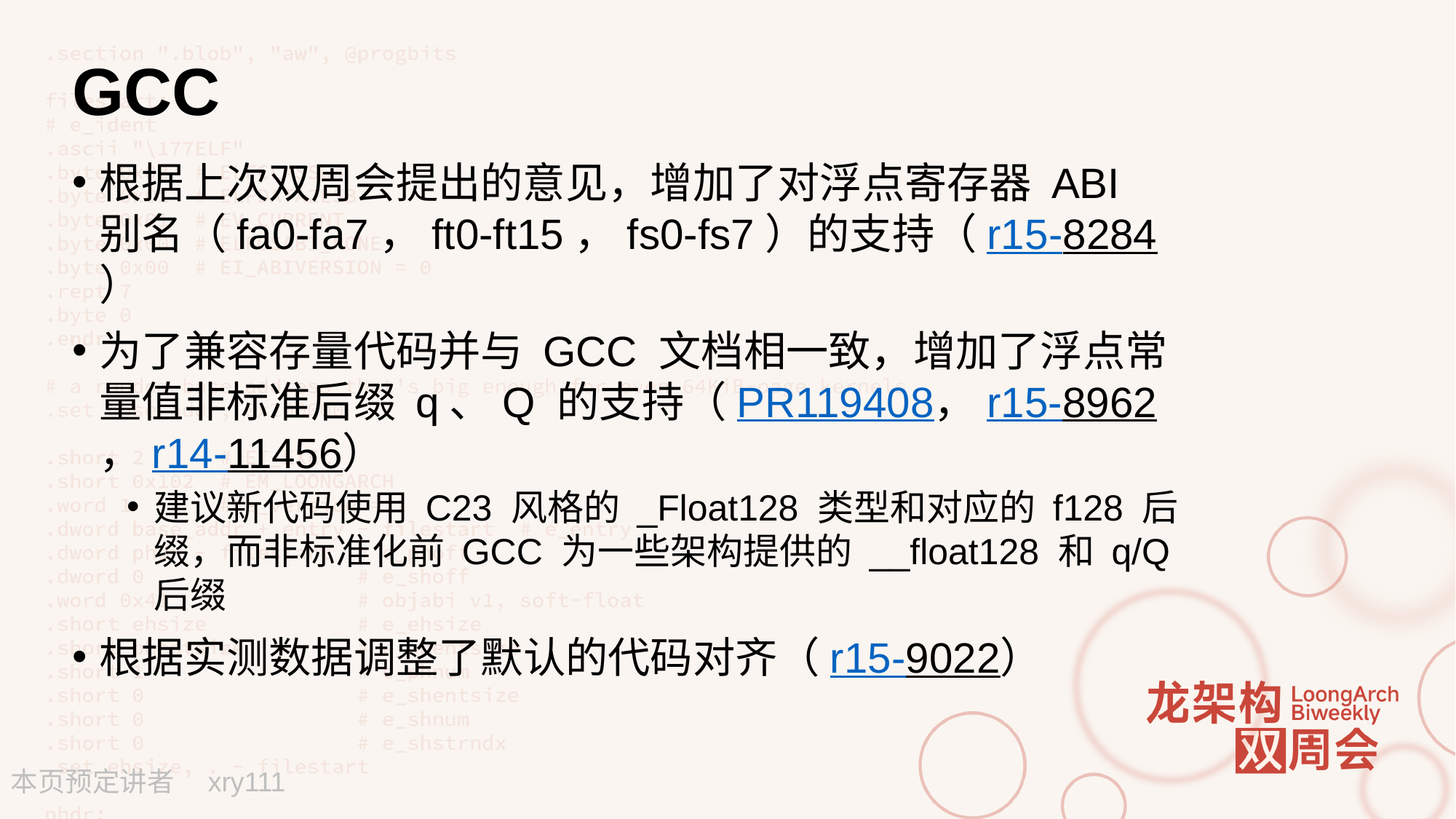

# GCC
根据上次双周会提出的意见，增加了对浮点寄存器 ABI 别名（fa0-fa7，ft0-ft15，fs0-fs7）的支持（r15-8284）
为了兼容存量代码并与 GCC 文档相一致，增加了浮点常量值非标准后缀 q、Q 的支持（PR119408，r15-8962，r14-11456）
建议新代码使用 C23 风格的 _Float128 类型和对应的 f128 后缀，而非标准化前 GCC 为一些架构提供的 __float128 和 q/Q 后缀
根据实测数据调整了默认的代码对齐（r15-9022）
xry111